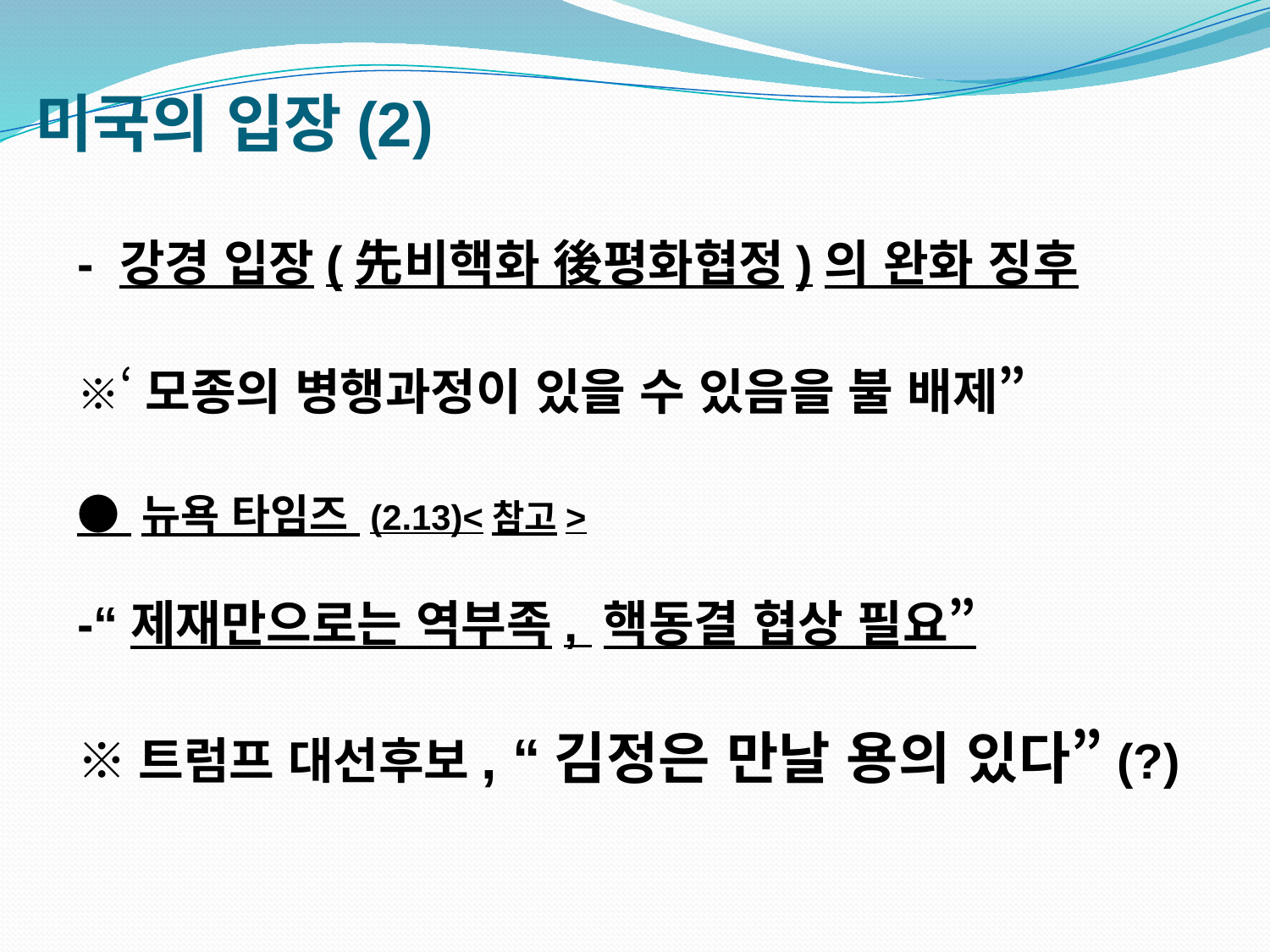

# 미국의 입장(2)
- 강경 입장(先비핵화 後평화협정)의 완화 징후

※‘모종의 병행과정이 있을 수 있음을 불 배제”

● 뉴욕 타임즈 (2.13)<참고>

-“제재만으로는 역부족, 핵동결 협상 필요”

※트럼프 대선후보, “김정은 만날 용의 있다”(?)